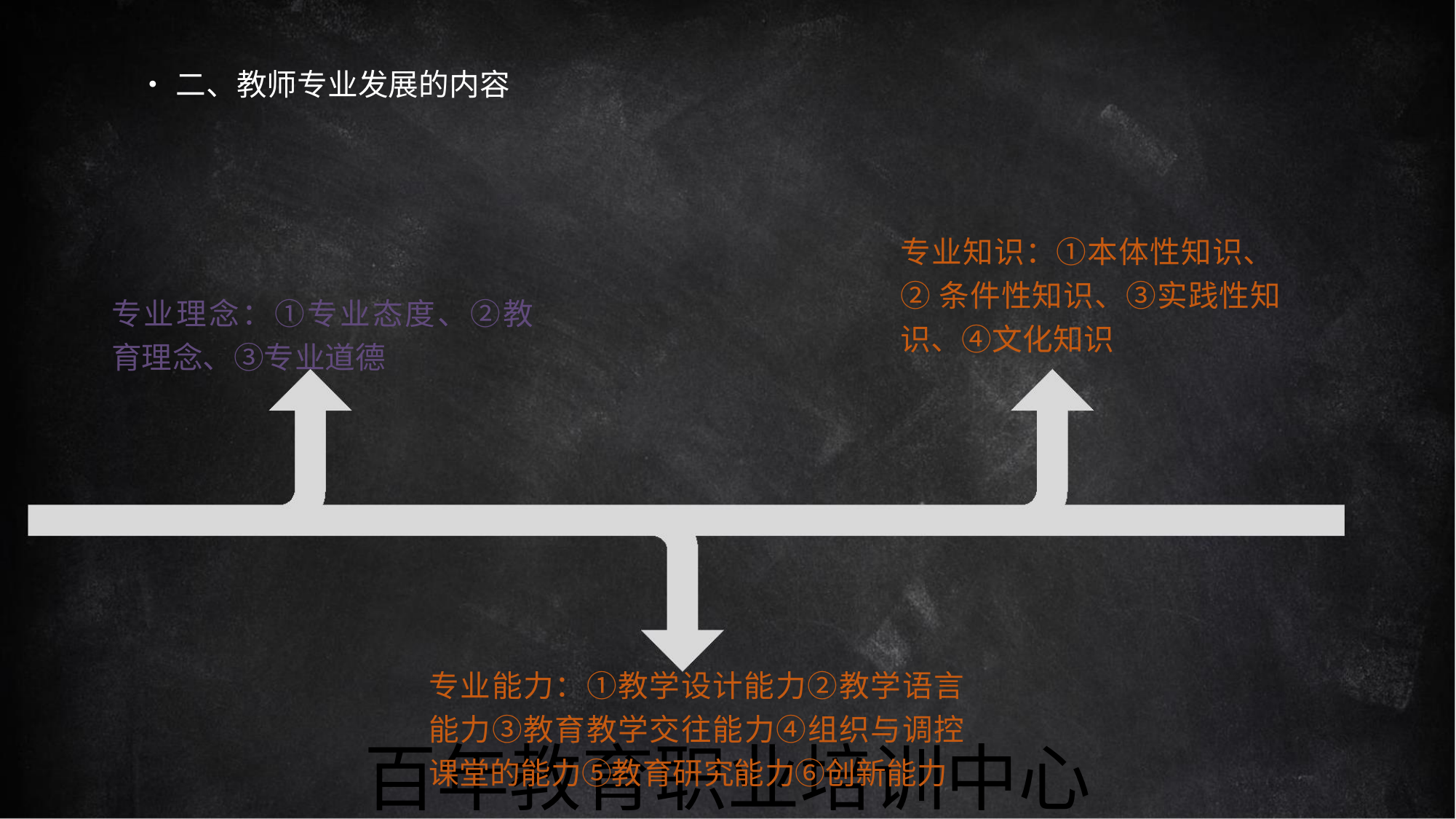

•二、教师专业发展的内容
专业知识：①本体性知识、
②条件性知识、③实践性知
识、④文化知识
专业理念：①专业态度、②教
育理念、③专业道德
专业能力：①教学设计能力②教学语言
能力③教育教学交往能力④组织与调控
百年教育职业培训中心
课堂的能力⑤教育研究能力⑥创新能力